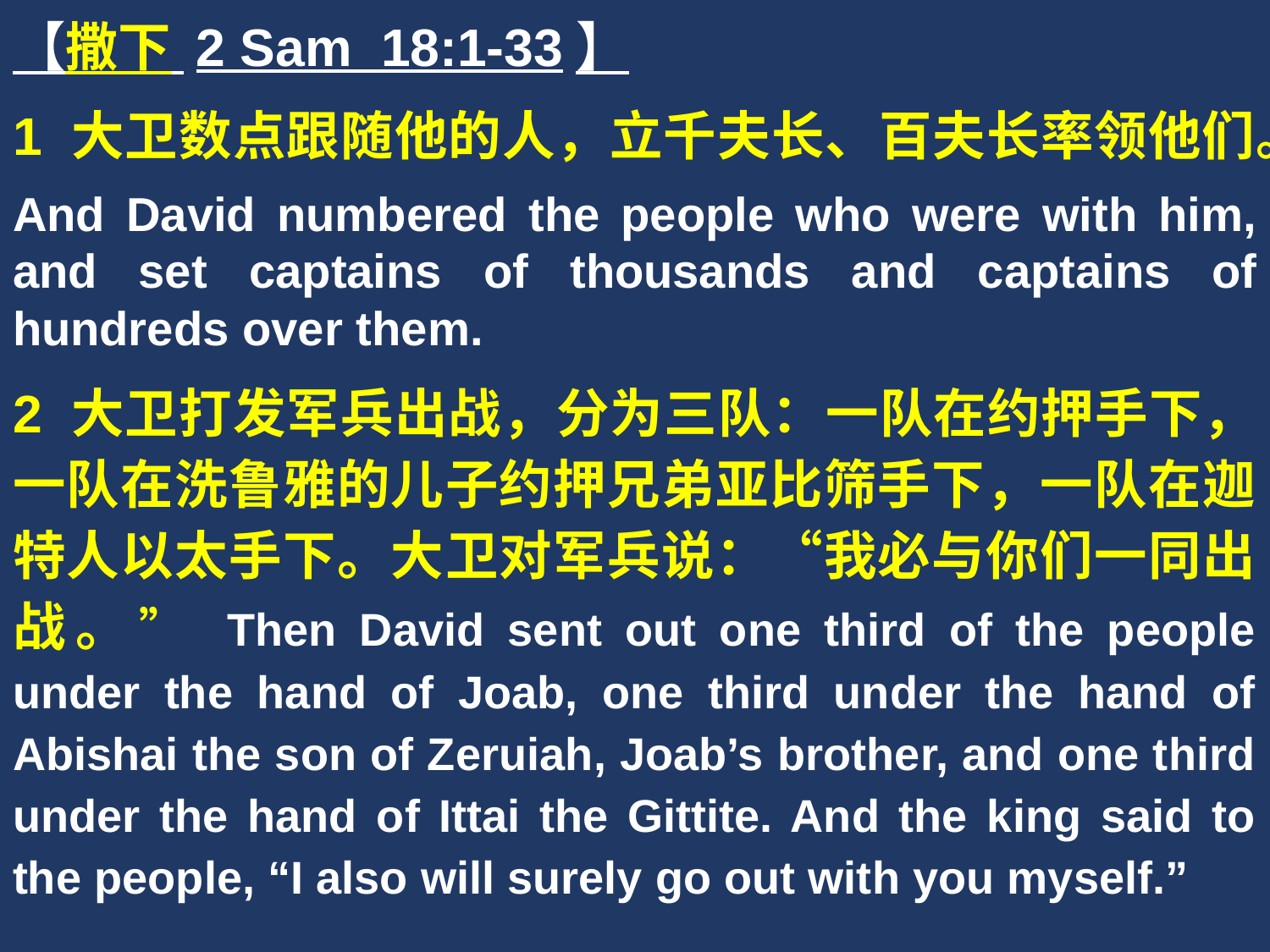

【撒下 2 Sam  18:1-33】
1 大卫数点跟随他的人，立千夫长、百夫长率领他们。
And David numbered the people who were with him, and set captains of thousands and captains of hundreds over them.
2 大卫打发军兵出战，分为三队：一队在约押手下，一队在洗鲁雅的儿子约押兄弟亚比筛手下，一队在迦特人以太手下。大卫对军兵说：“我必与你们一同出战。” Then David sent out one third of the people under the hand of Joab, one third under the hand of Abishai the son of Zeruiah, Joab’s brother, and one third under the hand of Ittai the Gittite. And the king said to the people, “I also will surely go out with you myself.”